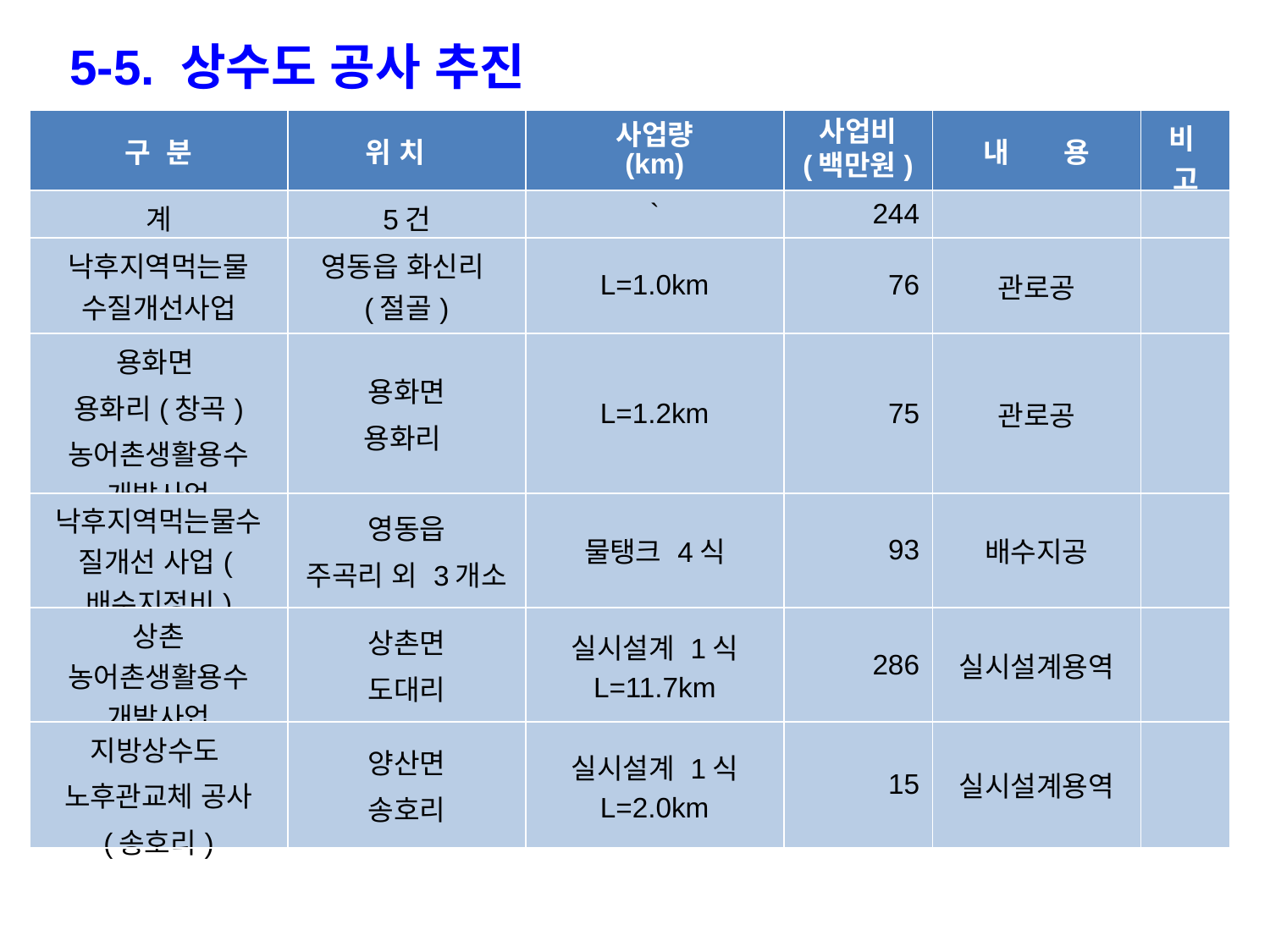

5-5. 상수도 공사 추진
| 구 분 | 위 치 | 사업량 (km) | 사업비 (백만원) | 내 용 | 비 고 |
| --- | --- | --- | --- | --- | --- |
| 계 | 5건 | ` | 244 |  |  |
| 낙후지역먹는물 수질개선사업 | 영동읍 화신리(절골) | L=1.0km | 76 | 관로공 |  |
| 용화면 용화리(창곡) 농어촌생활용수 개발사업 | 용화면 용화리 | L=1.2km | 75 | 관로공 |  |
| 낙후지역먹는물수질개선 사업(배수지정비) | 영동읍 주곡리 외 3개소 | 물탱크 4식 | 93 | 배수지공 |  |
| 상촌 농어촌생활용수 개발사업 | 상촌면 도대리 | 실시설계 1식 L=11.7km | 286 | 실시설계용역 |  |
| 지방상수도 노후관교체 공사 (송호리) | 양산면 송호리 | 실시설계 1식 L=2.0km | 15 | 실시설계용역 |  |